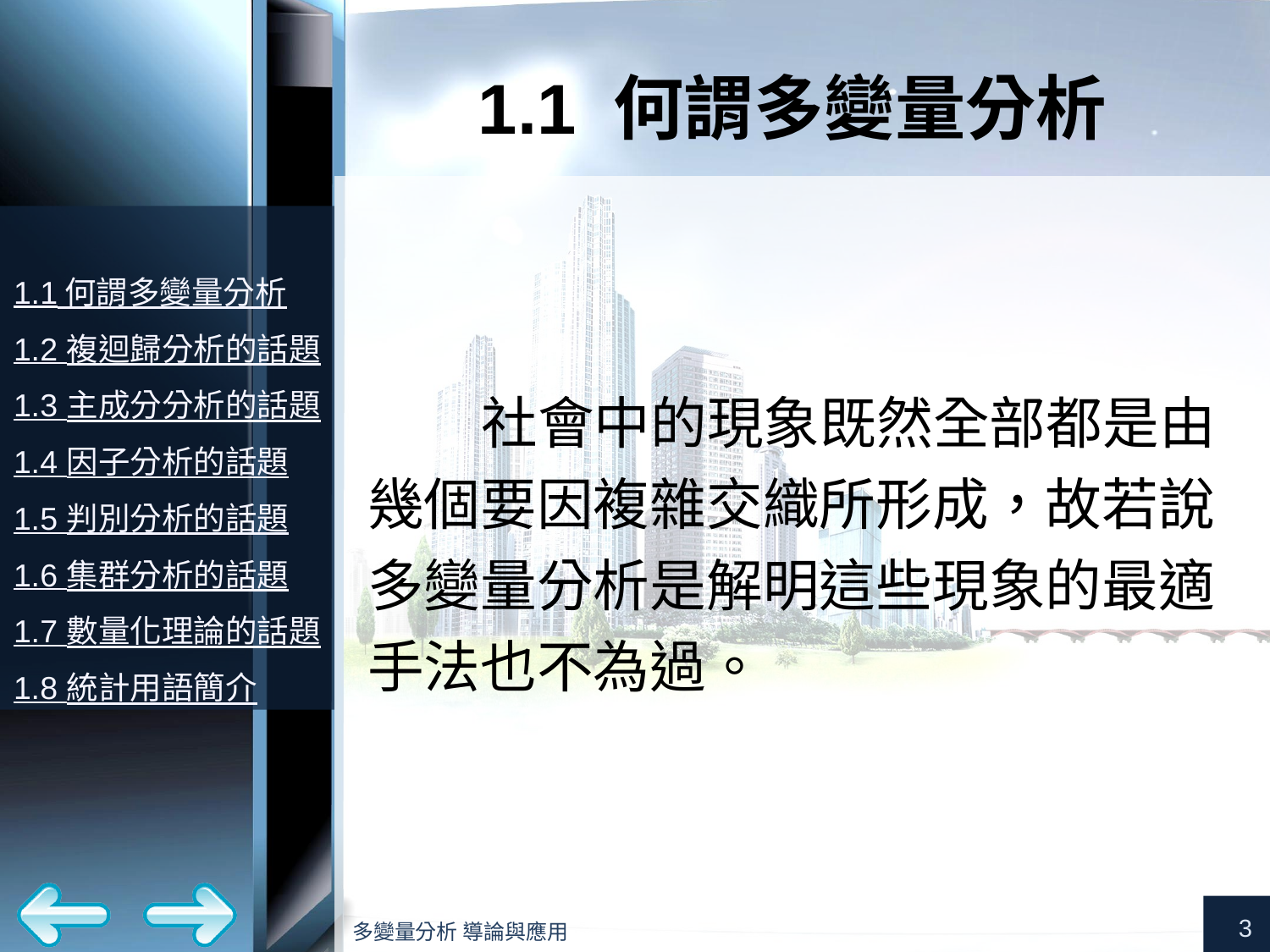

# 1.1 何謂多變量分析
社會中的現象既然全部都是由幾個要因複雜交織所形成，故若說多變量分析是解明這些現象的最適手法也不為過。
3
多變量分析 導論與應用